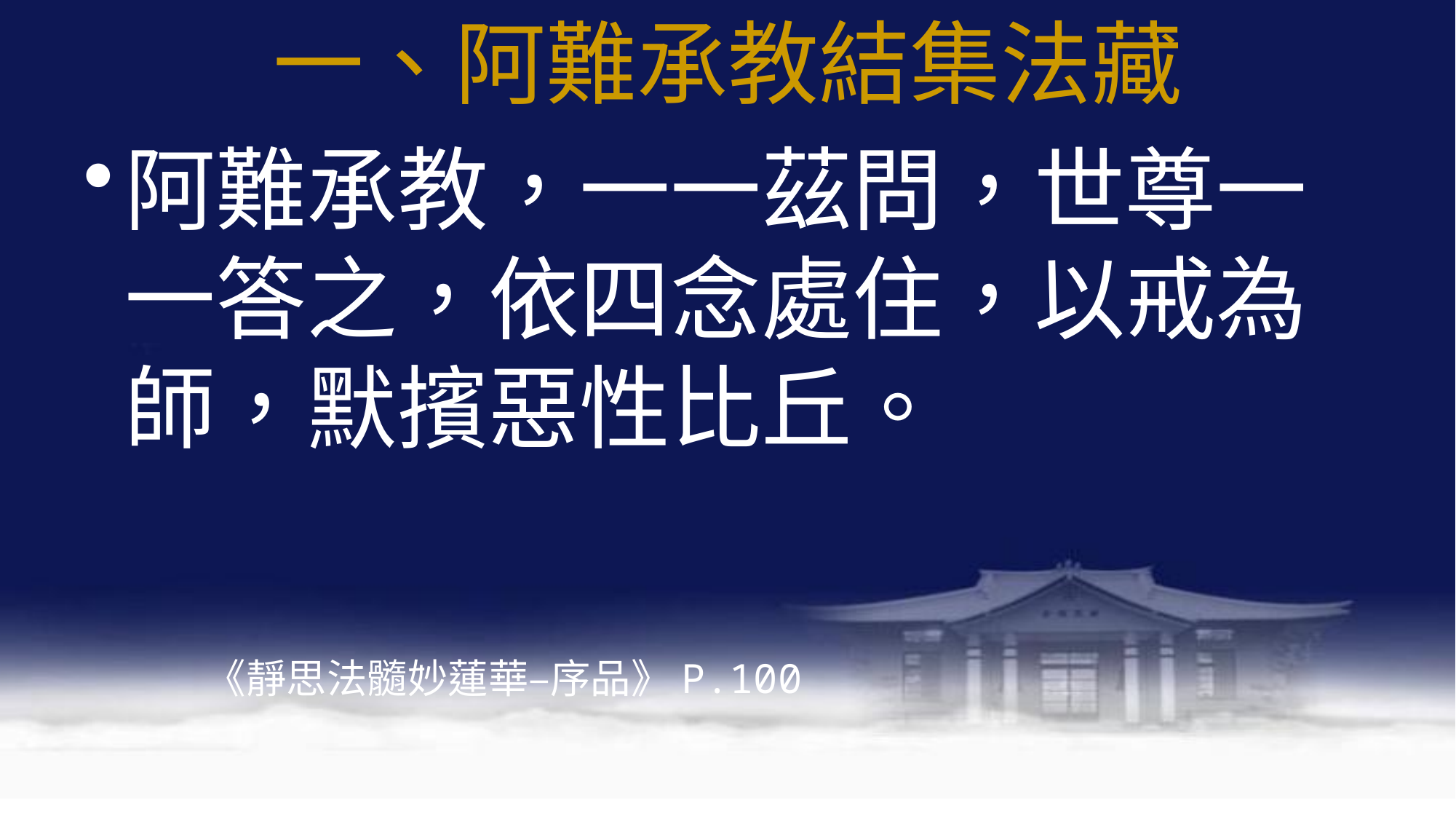

# 一、阿難承教結集法藏
阿難承教，一一茲問，世尊一一答之，依四念處住，以戒為師，默擯惡性比丘。
《靜思法髓妙蓮華–序品》P.100